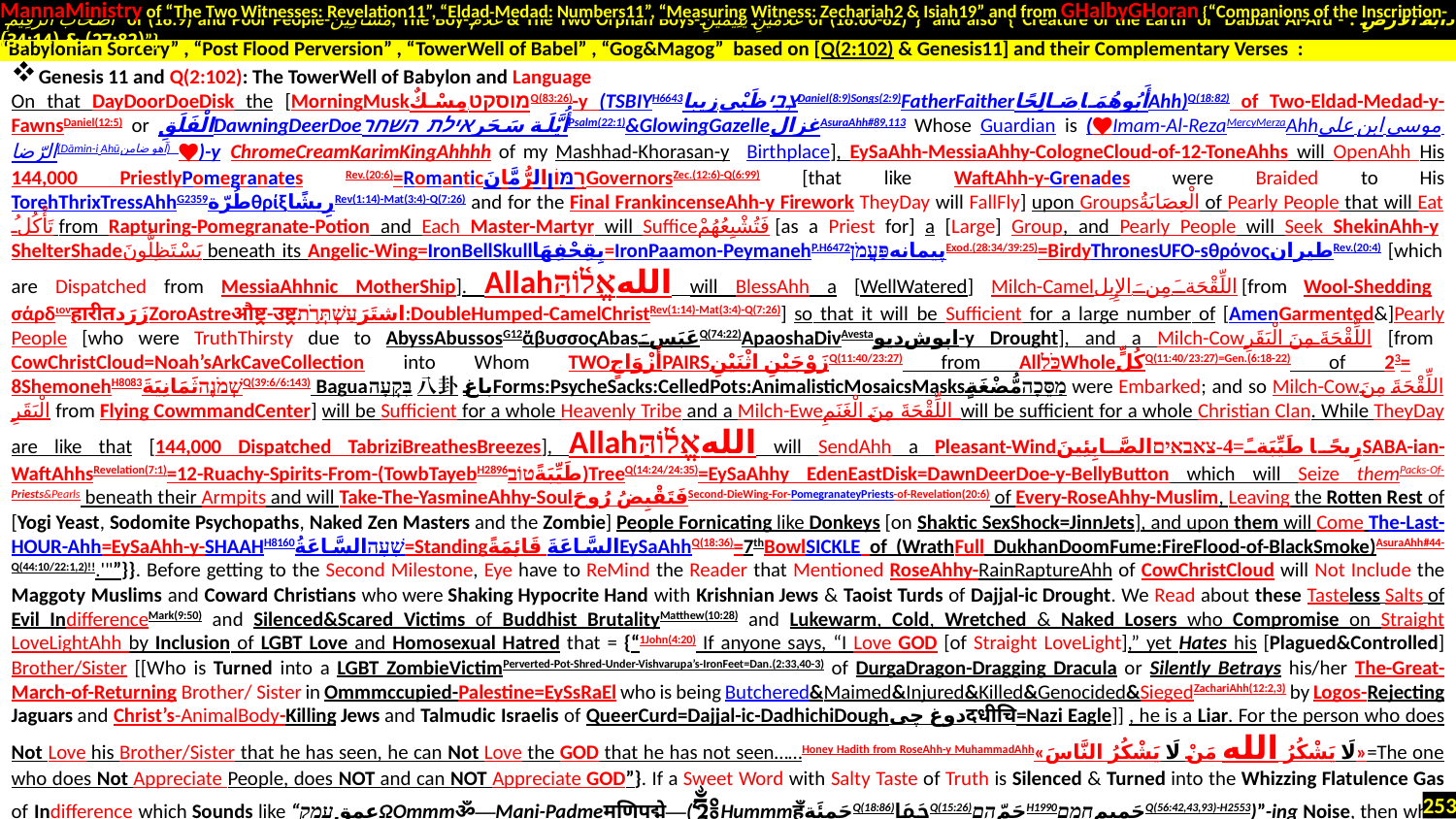

MannaMinistry of “The Two Witnesses: Revelation11”, “Eldad-Medad: Numbers11”, “Measuring Witness: Zechariah2 & Isiah19” and from GHalbyGHoran {“Companions of the Inscription-
 أَصْحَابَ الرَّقِيمِ  of (18:9) and Poor People-مَسَاكِينَ, The Boy-غُلَامُ & The Two Orphan Boys-غُلَامَيْنِ يَتِيمَيْنِ of (18:60-82)”}  and also  {“Creature of the Earth  or  Dabbat Al-Ard - دَابَّةُ الْأَرْضِ : (27:82) & (34:14)”}
.
Genesis 11 and Q(2:102): The TowerWell of Babylon and Language
On that DayDoorDoeDisk the [MorningMuskמוסקט.مِسْكٌQ(83:26)-y (TSBIYH6643צְבִיظَبْي.زیباDaniel(8:9)Songs(2:9)FatherFaitherأَبُوهُمَا صَالِحًاAhh)Q(18:82) of Two-Eldad-Medad-y-FawnsDaniel(12:5) or الْفَلَقِDawningDeerDoeأُيَّلَة سَحَرאילת השחרPsalm(22:1)&GlowingGazelleغزالAsuraAhh#89,113 Whose Guardian is (♥Imam-Al-RezaMercyMerzaAhhعلي ابن موسى الرّضا‎(Dāmin-i Ahūضامن آهو) ♥)-y ChromeCreamKarimKingAhhhh of my Mashhad-Khorasan-y  Birthplace], EySaAhh-MessiaAhhy-CologneCloud-of-12-ToneAhhs will OpenAhh His 144,000 PriestlyPomegranates Rev.(20:6)=RomanticרִמּוֹןالرُّمَّانَGovernorsZec.(12:6)-Q(6:99) [that like WaftAhh-y-Grenades were Braided to His TorehThrixTressAhhG2359طُرّةθρίξ.رِيشًاRev(1:14)-Mat(3:4)-Q(7:26) and for the Final FrankincenseAhh-y Firework TheyDay will FallFly] upon Groupsالْعِصَابَةُ of Pearly People that will Eat تَأْكُلُ from Rapturing-Pomegranate-Potion and Each Master-Martyr will Sufficeفَتُشْبِعُهُمْ [as a Priest for] a [Large] Group, and Pearly People will Seek ShekinAhh-y ShelterShadeيَسْتَظِلُّونَ beneath its Angelic-Wing=IronBellSkullبِقِحْفِهَا=IronPaamon-PeymanehP.H6472پیمانهפַּעֲמֹןExod.(28:34/39:25)=BirdyThronesUFO-sθρόνοςطیرانRev.(20:4) [which are Dispatched from MessiaAhhnic MotherShip]. Allahاللهאֱל֫וֹהַּ will BlessAhh a [WellWatered] Milch-Camelاللِّقْحَةَ مِنَ الإِبِل [from Wool-Shedding σάρδιονहारीतزَرَدZoroAstreऔष्ट्र-उष्ट्रاشتَرَעַשְׁתְּרֹ֣ת:DoubleHumped-CamelChristRev(1:14)-Mat(3:4)-Q(7:26)] so that it will be Sufficient for a large number of [AmenGarmented&]Pearly People [who were TruthThirsty due to AbyssAbussosG12ἄβυσσοςAbasعَبَسَQ(74:22)ApaoshaDivAvestaاپوش‌دیو-y Drought], and a Milch-Cowاللِّقْحَةَ مِنَ الْبَقَرِ [from CowChristCloud=Noah’sArkCaveCollection into Whom TWOأَزْوَاجٍPAIRSزَوْجَيْنِ اثْنَيْنِQ(11:40/23:27) from AllכֹּלWholeكُلٍّQ(11:40/23:27)=Gen.(6:18-22) of 23= 8ShemonehH8083שְׁמֹנֶהثَمَانِيَةَQ(39:6/6:143) Baguaבִּקְעָה八卦باغForms:PsycheSacks:CelledPots:AnimalisticMosaicsMasksמַסֵּכָהمُّضْغَةٍ were Embarked; and so Milch-Cowاللِّقْحَةَ مِنَ الْبَقَرِ from Flying CowmmandCenter] will be Sufficient for a whole Heavenly Tribe and a Milch-Eweاللِّقْحَةَ مِنَ الْغَنَمِ will be sufficient for a whole Christian Clan. While TheyDay are like that [144,000 Dispatched TabriziBreathesBreezes], Allahاللهאֱל֫וֹהַּ will SendAhh a Pleasant-Windرِيحًا طَيِّبَةً=4-צאבאיםالصَّابِئِينَSABA-ian-WaftAhhsRevelation(7:1)=12-Ruachy-Spirits-From-(TowbTayebH2896طَيِّبَةًטוֹב)TreeQ(14:24/24:35)=EySaAhhy EdenEastDisk=DawnDeerDoe-y-BellyButton which will Seize themPacks-Of-Priests&Pearls beneath their Armpits and will Take-The-YasmineAhhy-Soulفَتَقْبِضُ رُوحَSecond-DieWing-For-PomegranateyPriests-of-Revelation(20:6) of Every-RoseAhhy-Muslim, Leaving the Rotten Rest of [Yogi Yeast, Sodomite Psychopaths, Naked Zen Masters and the Zombie] People Fornicating like Donkeys [on Shaktic SexShock=JinnJets], and upon them will Come The-Last-HOUR-Ahh=EySaAhh-y-SHAAHH8160שָׁעָהالسَّاعَةُ=Standingالسَّاعَةَ قَائِمَةًEySaAhhQ(18:36)=7thBowlSICKLE of (WrathFull DukhanDoomFume:FireFlood-of-BlackSmoke)AsuraAhh#44-Q(44:10/22:1,2)!!.'"”}}. Before getting to the Second Milestone, Eye have to ReMind the Reader that Mentioned RoseAhhy-RainRaptureAhh of CowChristCloud will Not Include the Maggoty Muslims and Coward Christians who were Shaking Hypocrite Hand with Krishnian Jews & Taoist Turds of Dajjal-ic Drought. We Read about these Tasteless Salts of Evil IndifferenceMark(9:50) and Silenced&Scared Victims of Buddhist BrutalityMatthew(10:28) and Lukewarm, Cold, Wretched & Naked Losers who Compromise on Straight LoveLightAhh by Inclusion of LGBT Love and Homosexual Hatred that = {“1John(4:20) If anyone says, “I Love GOD [of Straight LoveLight],” yet Hates his [Plagued&Controlled] Brother/Sister [[Who is Turned into a LGBT ZombieVictimPerverted-Pot-Shred-Under-Vishvarupa’s-IronFeet=Dan.(2:33,40-3) of DurgaDragon-Dragging Dracula or Silently Betrays his/her The-Great-March-of-Returning Brother/ Sister in Ommmccupied-Palestine=EySsRaEl who is being Butchered&Maimed&Injured&Killed&Genocided&SiegedZachariAhh(12:2,3) by Logos-Rejecting Jaguars and Christ’s-AnimalBody-Killing Jews and Talmudic Israelis of QueerCurd=Dajjal-ic-DadhichiDoughدوغ چیदधीचि=Nazi Eagle]] , he is a Liar. For the person who does Not Love his Brother/Sister that he has seen, he can Not Love the GOD that he has not seen……Honey Hadith from RoseAhh-y MuhammadAhh«لَا يَشْكُرُ الله مَنْ لَا يَشْكُرُ النَّاسَ»=The one who does Not Appreciate People, does NOT and can NOT Appreciate GOD”}. If a Sweet Word with Salty Taste of Truth is Silenced & Turned into the Whizzing Flatulence Gas of Indifference which Sounds like “عمقעָמַקΩOmmmॐ—Mani-Padmeमणिपद्मे—(ཧཱུྂ༔HummmहूँحَمِئَةٍQ(18:86)حَمَإQ(15:26)حَمّהָםH1990حَمِيمחָמַםQ(56:42,43,93)-H2553)”-ing Noise, then what Good is that VoidEng. KaliChalalH2490कालीخَلاَءחָלַל-ed Word. The Wickedest Way for Hari Hatred to Kill the Love&Appreciation is to Make a KaliباطلQ(2:42)Counterfeit for Love; and that is LGBT Love.
“Babylonian Sorcery” , “Post Flood Perversion” , “TowerWell of Babel” , “Gog&Magog”  based on [Q(2:102) & Genesis11] and their Complementary Verses  :
253